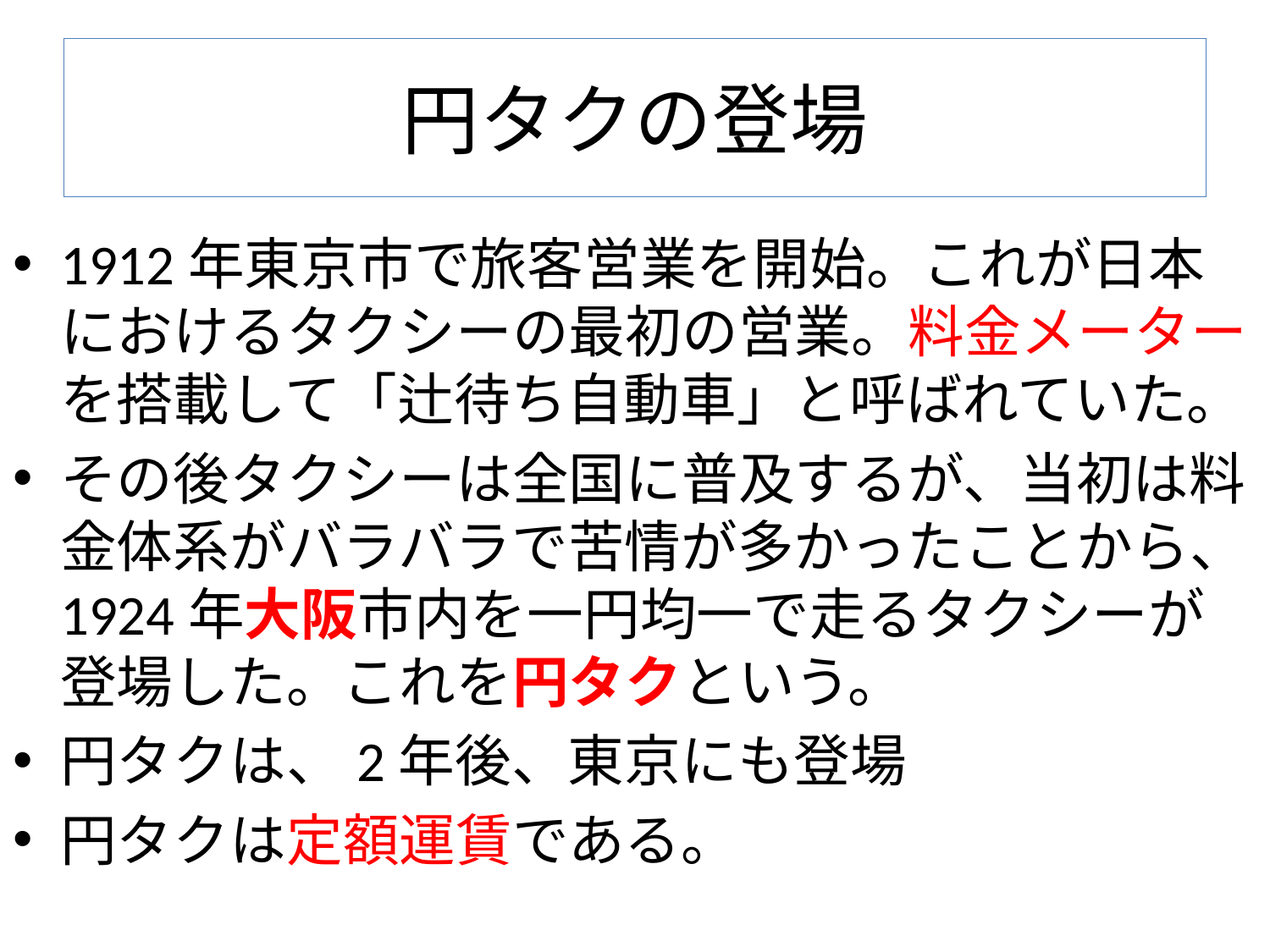

# 円タクの登場
1912年東京市で旅客営業を開始。これが日本におけるタクシーの最初の営業。料金メーターを搭載して「辻待ち自動車」と呼ばれていた。
その後タクシーは全国に普及するが、当初は料金体系がバラバラで苦情が多かったことから、1924年大阪市内を一円均一で走るタクシーが登場した。これを円タクという。
円タクは、2年後、東京にも登場
円タクは定額運賃である。